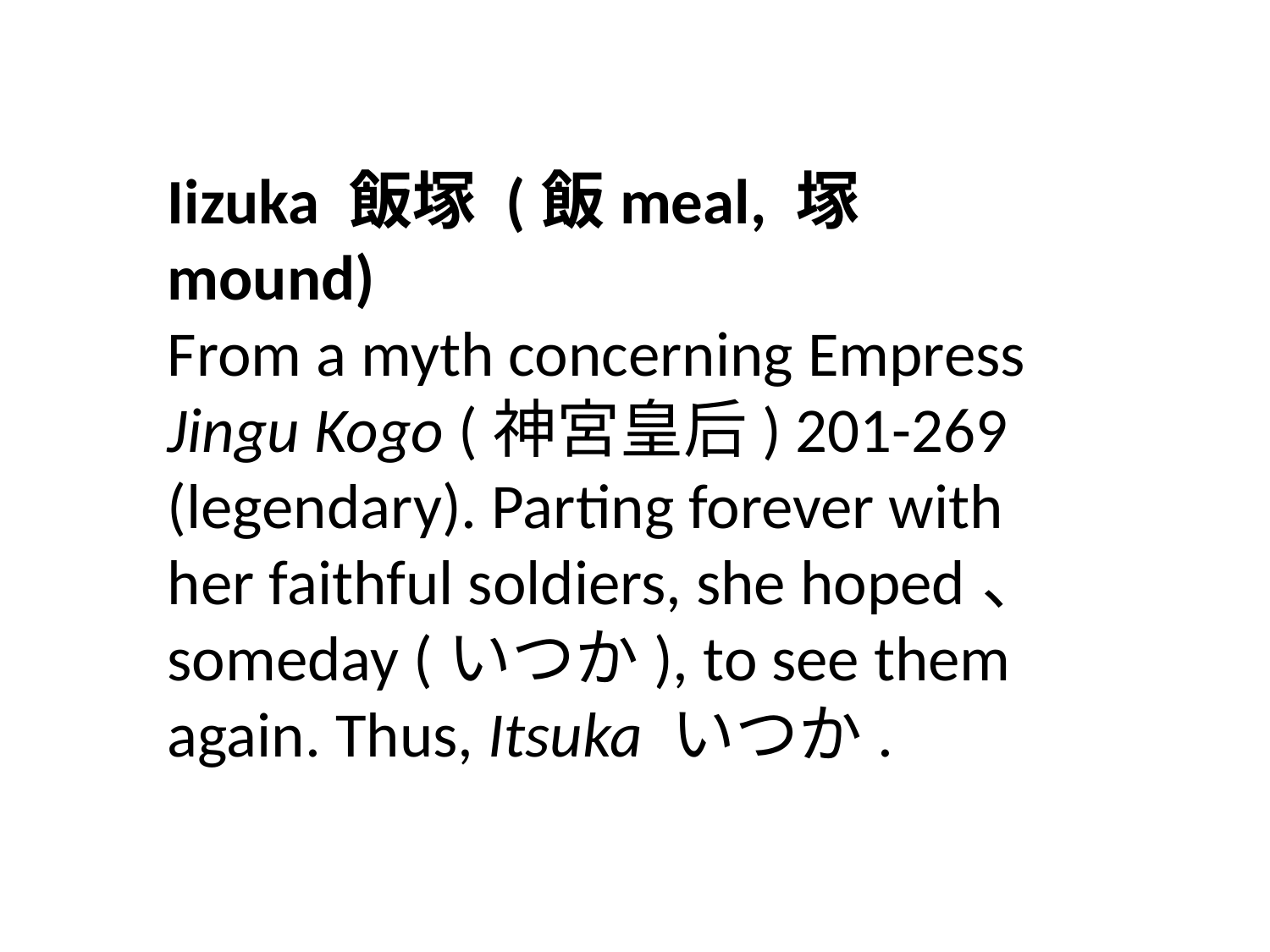

Iizuka 飯塚 (飯meal, 塚mound)
From a myth concerning Empress Jingu Kogo (神宮皇后) 201-269 (legendary). Parting forever with her faithful soldiers, she hoped、 someday (いつか), to see them again. Thus, Itsuka いつか.